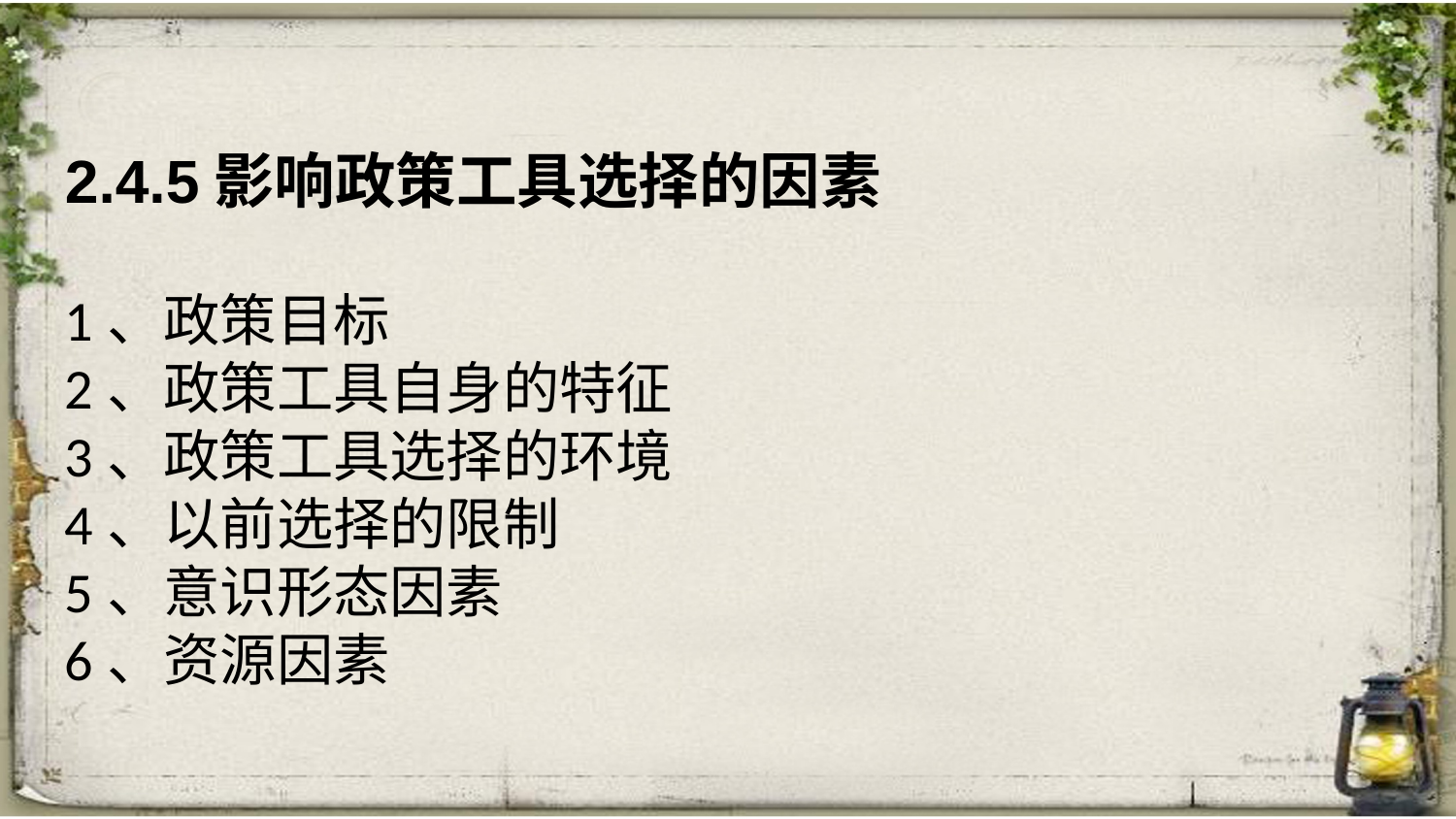

2.4.5影响政策工具选择的因素

1、政策目标
2、政策工具自身的特征
3、政策工具选择的环境
4、以前选择的限制
5、意识形态因素
6、资源因素